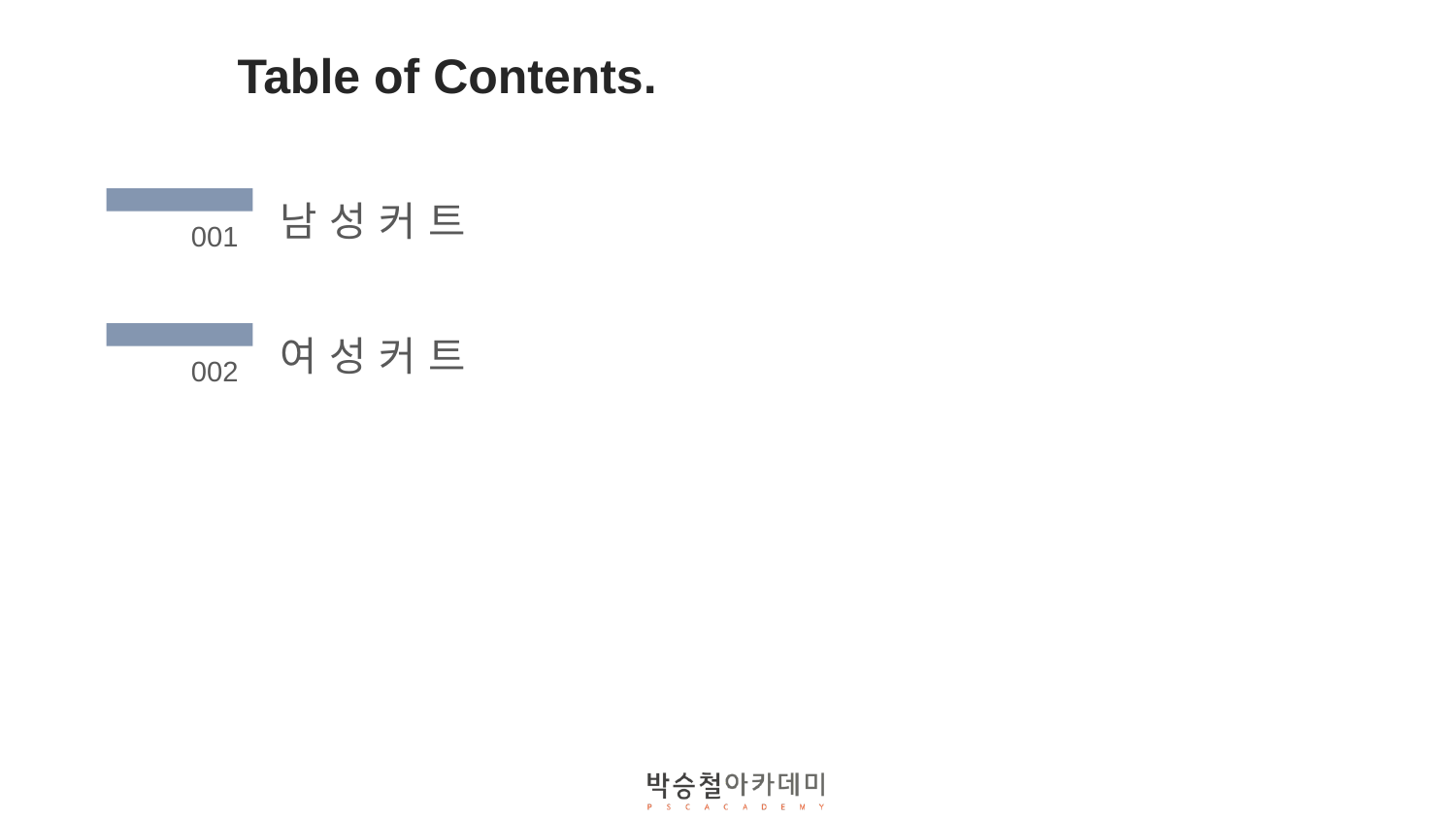

Table of Contents.

남성커트
001

여성커트
002